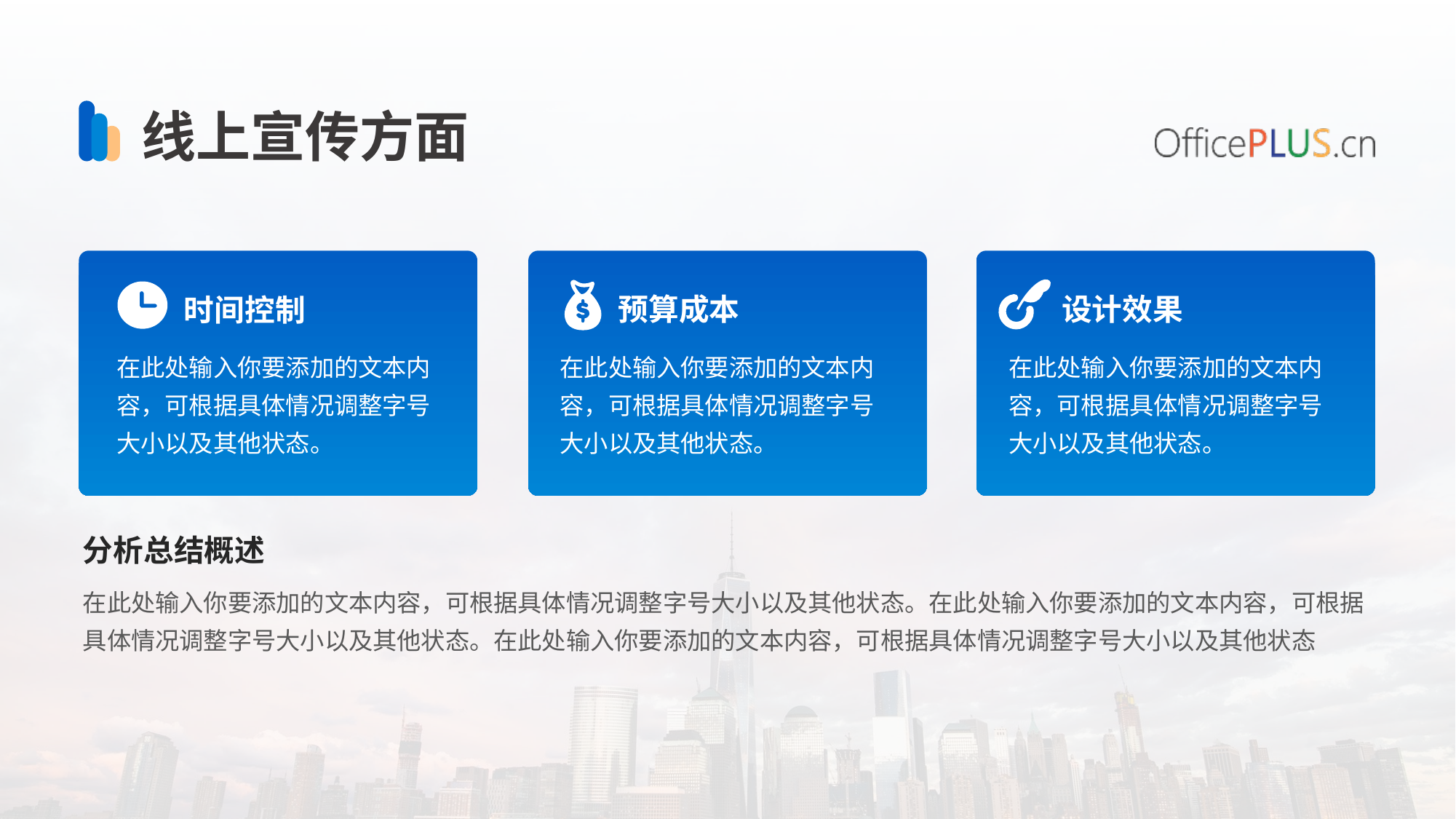

线上宣传方面

设计效果
预算成本
时间控制
在此处输入你要添加的文本内容，可根据具体情况调整字号大小以及其他状态。
在此处输入你要添加的文本内容，可根据具体情况调整字号大小以及其他状态。
在此处输入你要添加的文本内容，可根据具体情况调整字号大小以及其他状态。
分析总结概述
在此处输入你要添加的文本内容，可根据具体情况调整字号大小以及其他状态。在此处输入你要添加的文本内容，可根据具体情况调整字号大小以及其他状态。在此处输入你要添加的文本内容，可根据具体情况调整字号大小以及其他状态